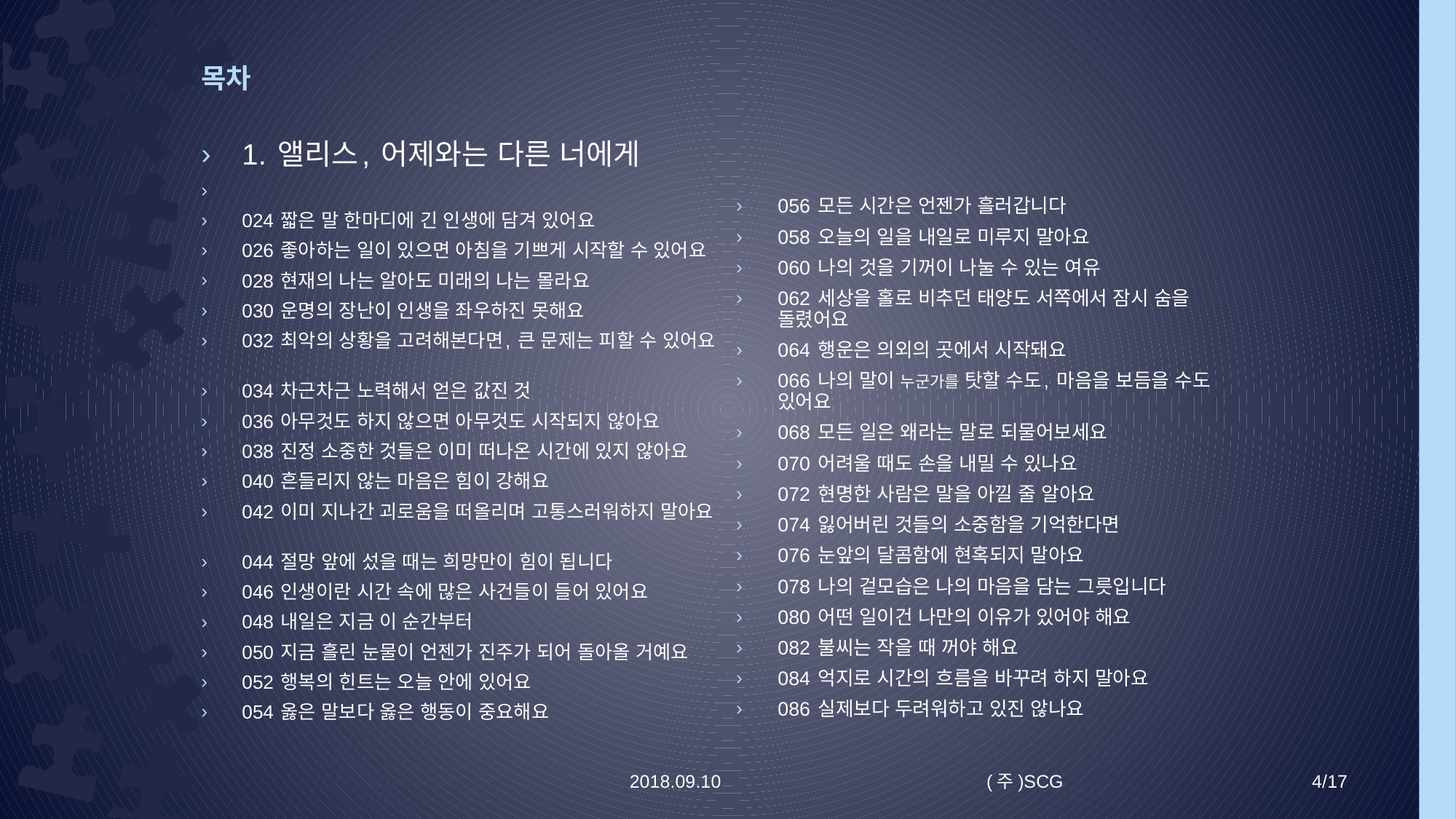

# 목차
1. 앨리스, 어제와는 다른 너에게

024 짧은 말 한마디에 긴 인생에 담겨 있어요
026 좋아하는 일이 있으면 아침을 기쁘게 시작할 수 있어요
028 현재의 나는 알아도 미래의 나는 몰라요
030 운명의 장난이 인생을 좌우하진 못해요
032 최악의 상황을 고려해본다면, 큰 문제는 피할 수 있어요
034 차근차근 노력해서 얻은 값진 것
036 아무것도 하지 않으면 아무것도 시작되지 않아요
038 진정 소중한 것들은 이미 떠나온 시간에 있지 않아요
040 흔들리지 않는 마음은 힘이 강해요
042 이미 지나간 괴로움을 떠올리며 고통스러워하지 말아요
044 절망 앞에 섰을 때는 희망만이 힘이 됩니다
046 인생이란 시간 속에 많은 사건들이 들어 있어요
048 내일은 지금 이 순간부터
050 지금 흘린 눈물이 언젠가 진주가 되어 돌아올 거예요
052 행복의 힌트는 오늘 안에 있어요
054 옳은 말보다 옳은 행동이 중요해요

056 모든 시간은 언젠가 흘러갑니다
058 오늘의 일을 내일로 미루지 말아요
060 나의 것을 기꺼이 나눌 수 있는 여유
062 세상을 홀로 비추던 태양도 서쪽에서 잠시 숨을 돌렸어요
064 행운은 의외의 곳에서 시작돼요
066 나의 말이 누군가를 탓할 수도, 마음을 보듬을 수도 있어요
068 모든 일은 왜라는 말로 되물어보세요
070 어려울 때도 손을 내밀 수 있나요
072 현명한 사람은 말을 아낄 줄 알아요
074 잃어버린 것들의 소중함을 기억한다면
076 눈앞의 달콤함에 현혹되지 말아요
078 나의 겉모습은 나의 마음을 담는 그릇입니다
080 어떤 일이건 나만의 이유가 있어야 해요
082 불씨는 작을 때 꺼야 해요
084 억지로 시간의 흐름을 바꾸려 하지 말아요
086 실제보다 두려워하고 있진 않나요
2018.09.10
(주)SCG
4/17